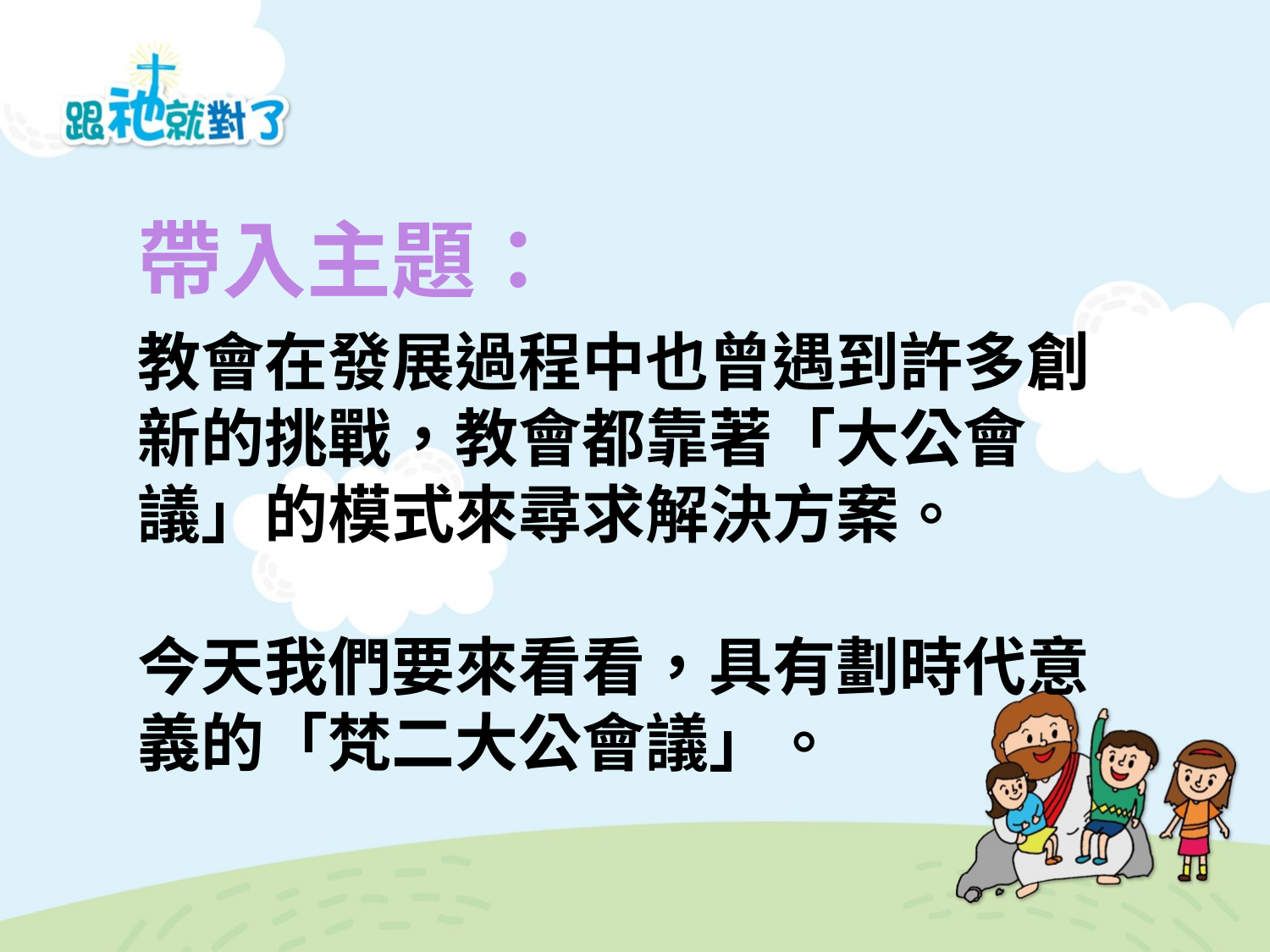

帶入主題：
教會在發展過程中也曾遇到許多創新的挑戰，教會都靠著「大公會議」的模式來尋求解決方案。

今天我們要來看看，具有劃時代意義的「梵二大公會議」。